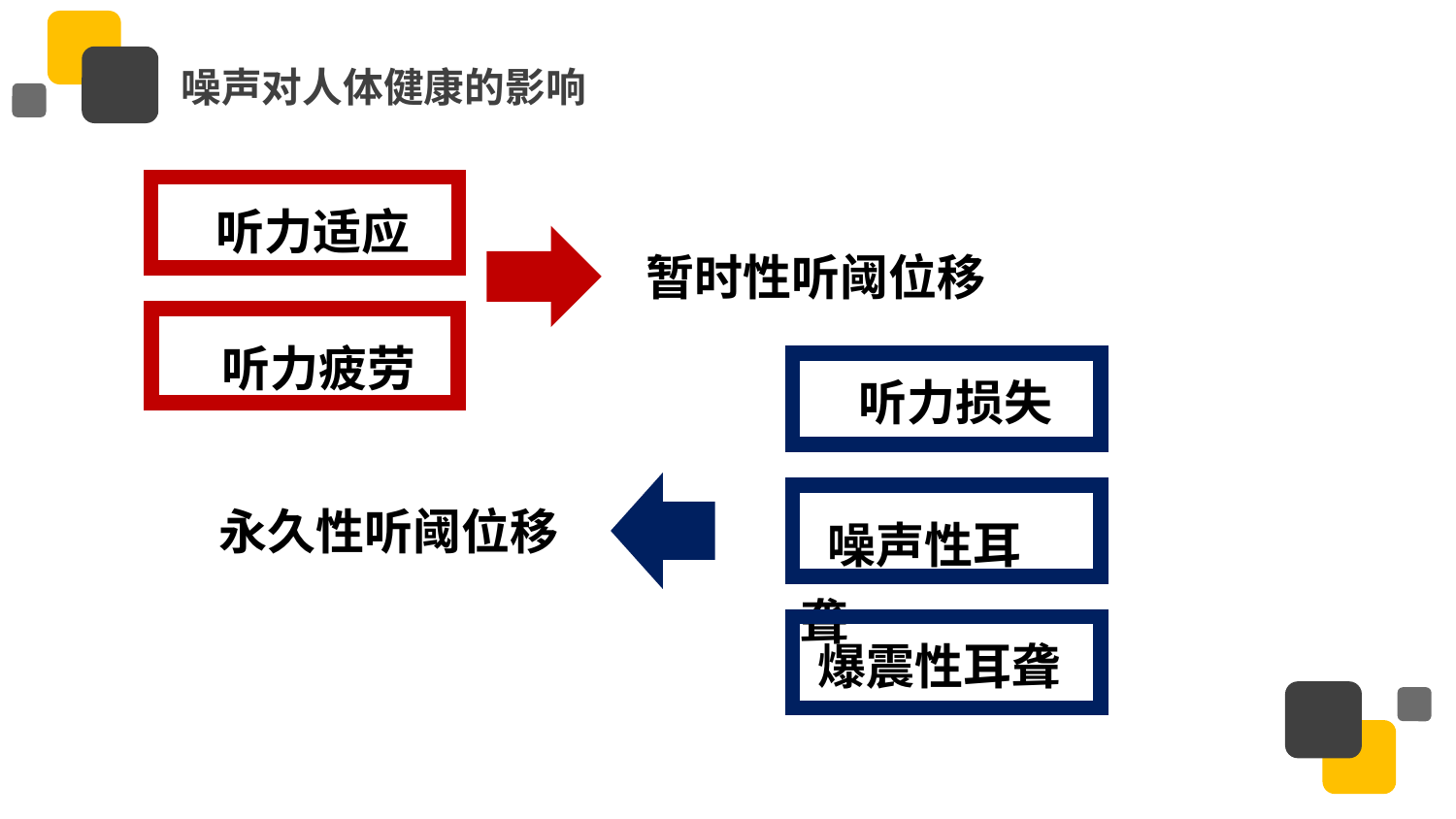

噪声对人体健康的影响
 听力适应

暂时性听阈位移

  听力疲劳
 听力损失

永久性听阈位移

 噪声性耳聋
 爆震性耳聋